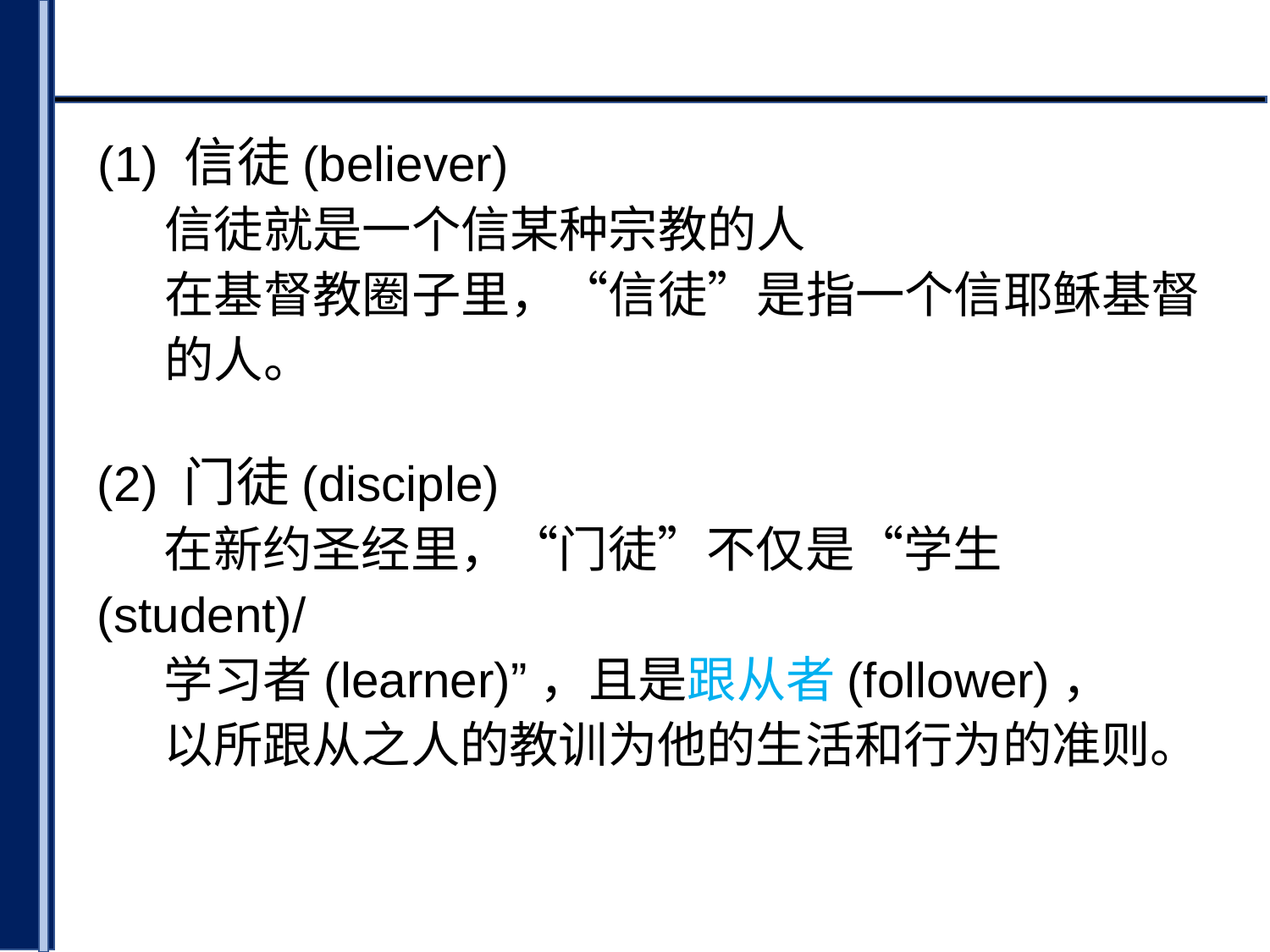

(1) 信徒(believer)
     信徒就是一个信某种宗教的人
     在基督教圈子里，“信徒”是指一个信耶稣基督
     的人。
(2) 门徒(disciple)
     在新约圣经里，“门徒”不仅是“学生(student)/
     学习者(learner)”，且是跟从者(follower)，
     以所跟从之人的教训为他的生活和行为的准则。